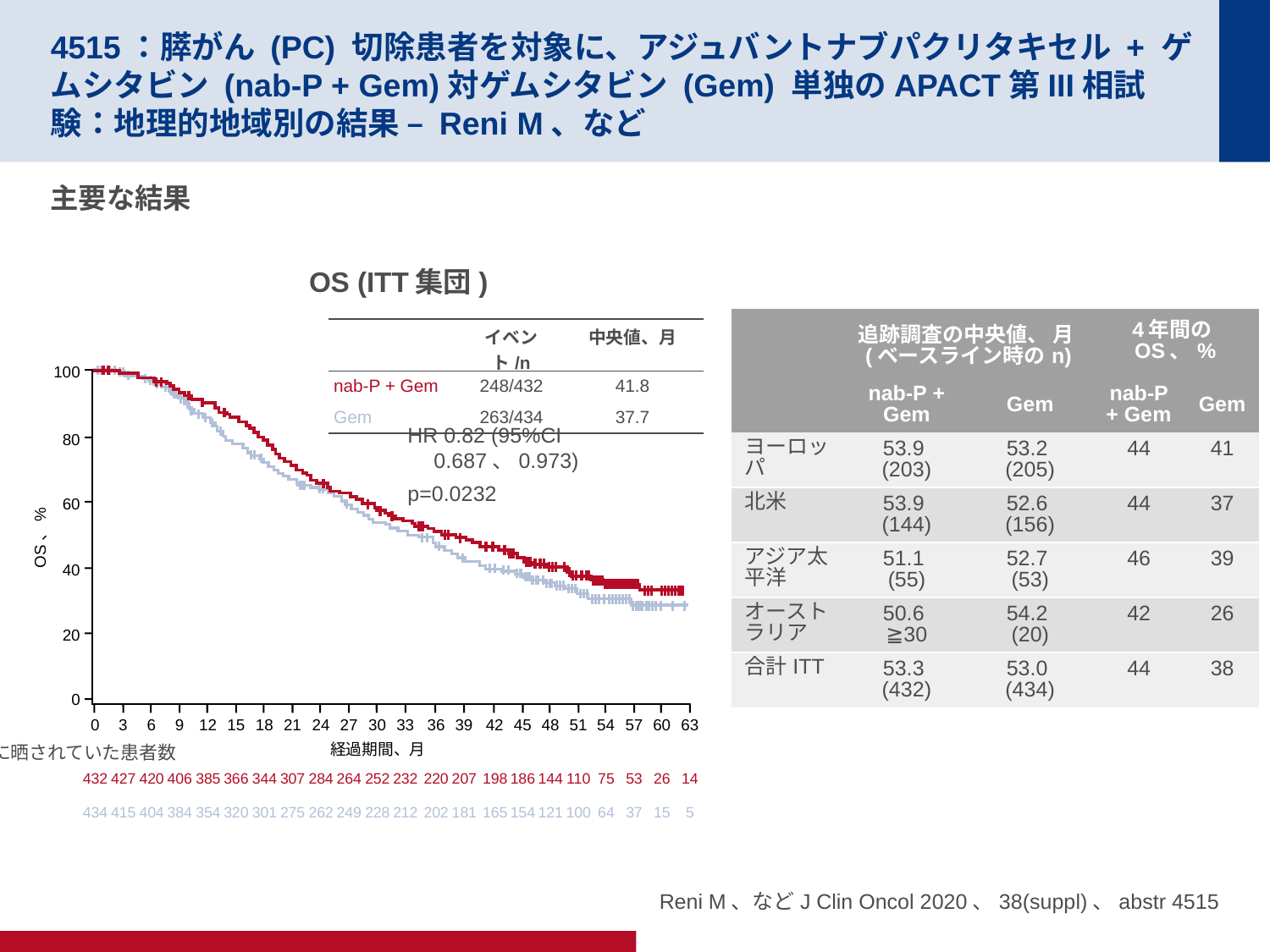

# 4515：膵がん (PC) 切除患者を対象に、アジュバントナブパクリタキセル + ゲムシタビン (nab-P + Gem)対ゲムシタビン (Gem) 単独のAPACT第III相試験：地理的地域別の結果 – Reni M、など
主要な結果

OS (ITT集団)
|  | 追跡調査の中央値、 月 (ベースライン時のn) |  | 4年間のOS、% |  |
| --- | --- | --- | --- | --- |
|  | nab-P + Gem | Gem | nab-P + Gem | Gem |
| ヨーロッパ | 53.9 (203) | 53.2 (205) | 44 | 41 |
| 北米 | 53.9 (144) | 52.6 (156) | 44 | 37 |
| アジア太平洋 | 51.1 (55) | 52.7 (53) | 46 | 39 |
| オーストラリア | 50.6 ≧30 | 54.2 (20) | 42 | 26 |
| 合計ITT | 53.3 (432) | 53.0 (434) | 44 | 38 |
|  | イベント/n | 中央値、月 |
| --- | --- | --- |
| nab-P + Gem | 248/432 | 41.8 |
| Gem | 263/434 | 37.7 |
100

80

60

OS、%
40

20

0

0
3
6
9
12
15
18
21
24
27
30
33
36
39
42
45
48
51
54
57
60
63
経過期間、月

HR 0.82 (95%CI 0.687、0.973)
p=0.0232
リスクに晒されていた患者数
432
427
420
406
385
366
344
307
284
264
252
232
220
207
198
186
144
110
75
53
26
14
434
415
404
384
354
320
301
275
262
249
228
212
202
181
165
154
121
100
64
37
15
5
Reni M、などJ Clin Oncol 2020、38(suppl)、abstr 4515